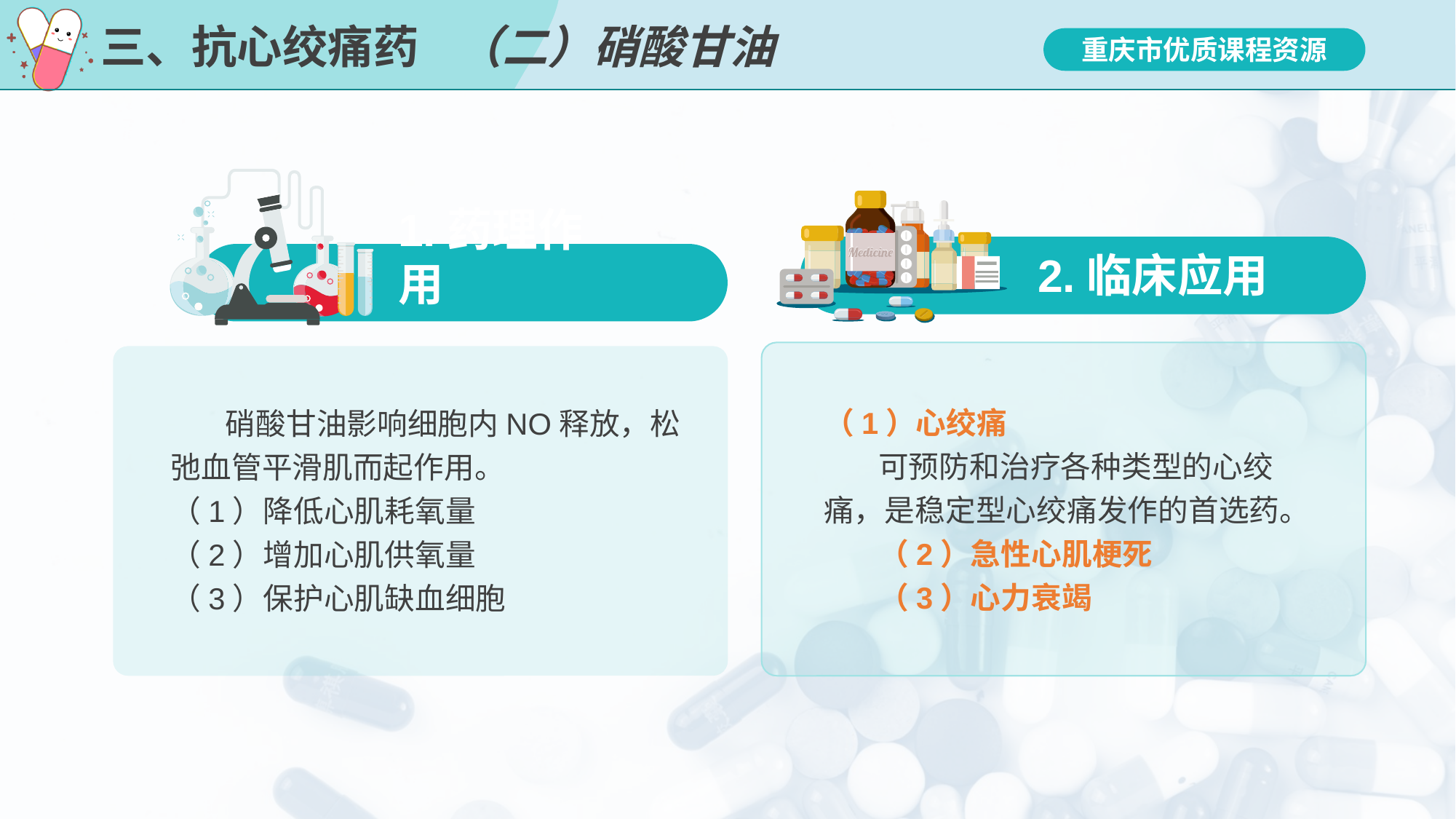

# 三、抗心绞痛药
（二）硝酸甘油

1.药理作用

2.临床应用

（1）心绞痛
可预防和治疗各种类型的心绞痛，是稳定型心绞痛发作的首选药。
（2）急性心肌梗死
（3）心力衰竭

硝酸甘油影响细胞内NO释放，松弛血管平滑肌而起作用。
（1）降低心肌耗氧量
（2）增加心肌供氧量
（3）保护心肌缺血细胞